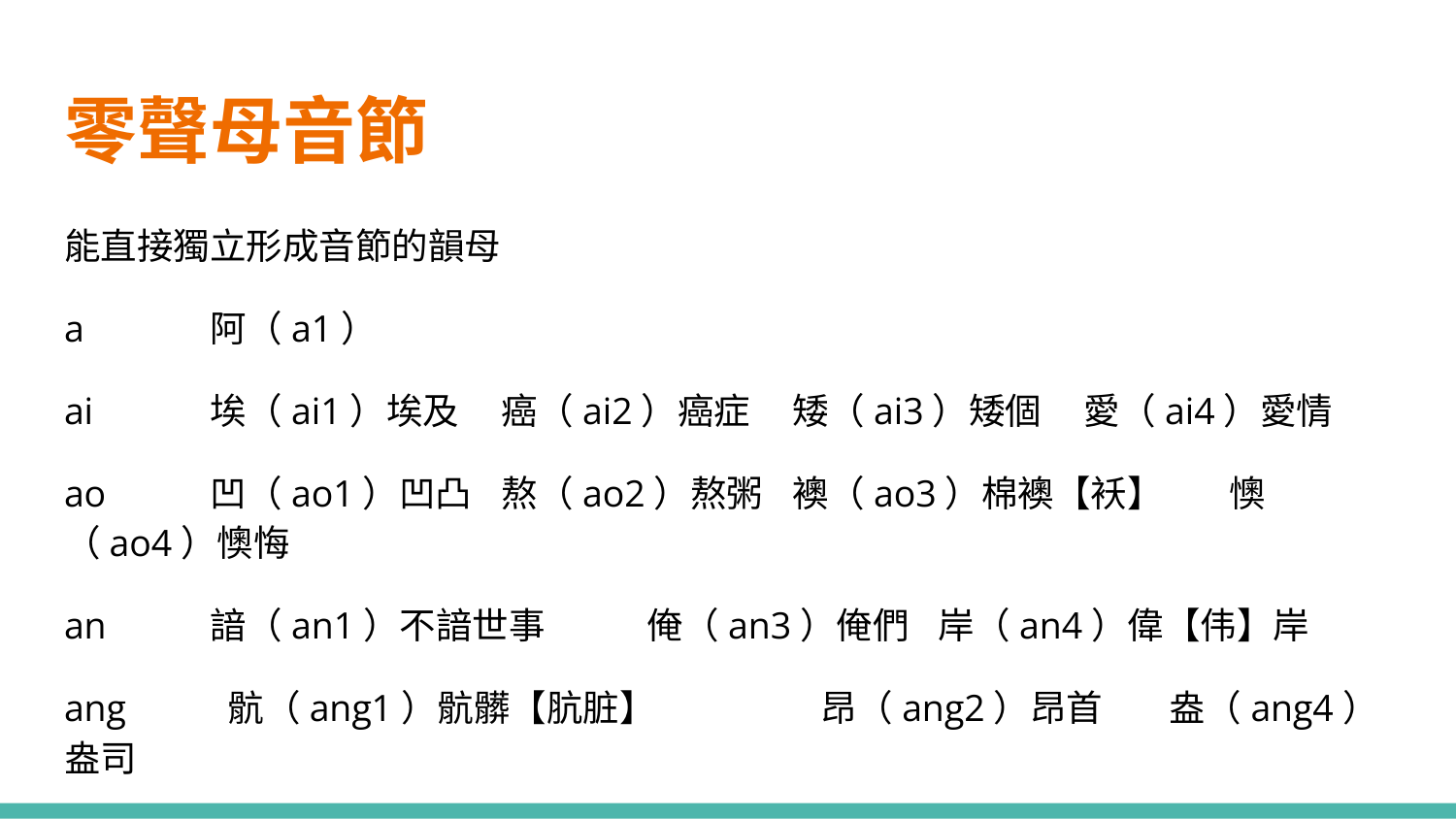

# 零聲母音節
能直接獨立形成音節的韻母
a	阿（a1）
ai	埃（ai1）埃及	癌（ai2）癌症	矮（ai3）矮個	愛（ai4）愛情
ao	凹（ao1）凹凸	熬（ao2）熬粥	襖（ao3）棉襖【袄】	懊（ao4）懊悔
an	諳（an1）不諳世事	俺（an3）俺們	岸（an4）偉【伟】岸
ang	 骯（ang1）骯髒【肮脏】	   昂（ang2）昂首       盎（ang4）盎司